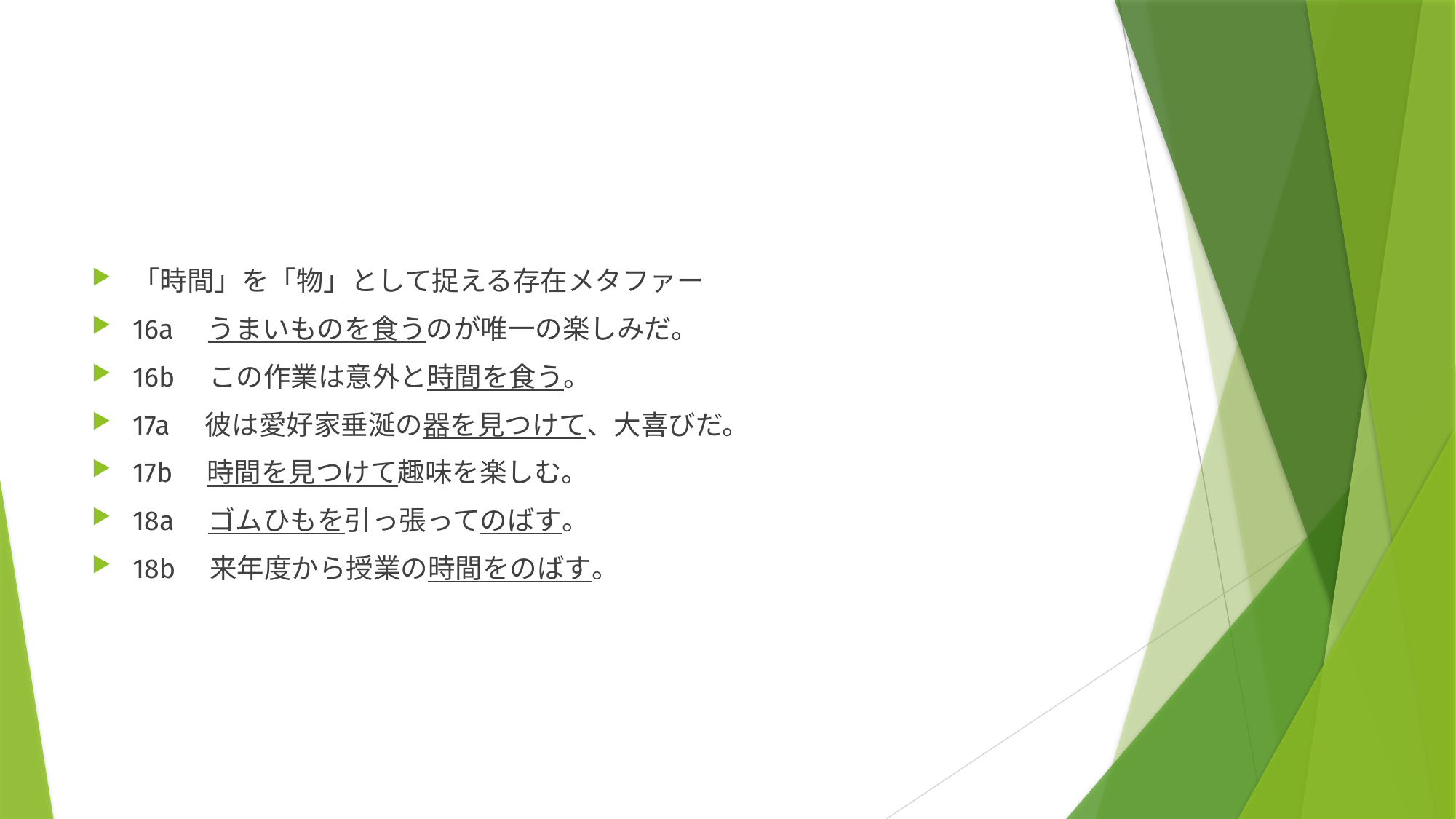

#
「時間」を「物」として捉える存在メタファー
16a　うまいものを食うのが唯一の楽しみだ。
16b　この作業は意外と時間を食う。
17a　彼は愛好家垂涎の器を見つけて、大喜びだ。
17b　時間を見つけて趣味を楽しむ。
18a　ゴムひもを引っ張ってのばす。
18b　来年度から授業の時間をのばす。